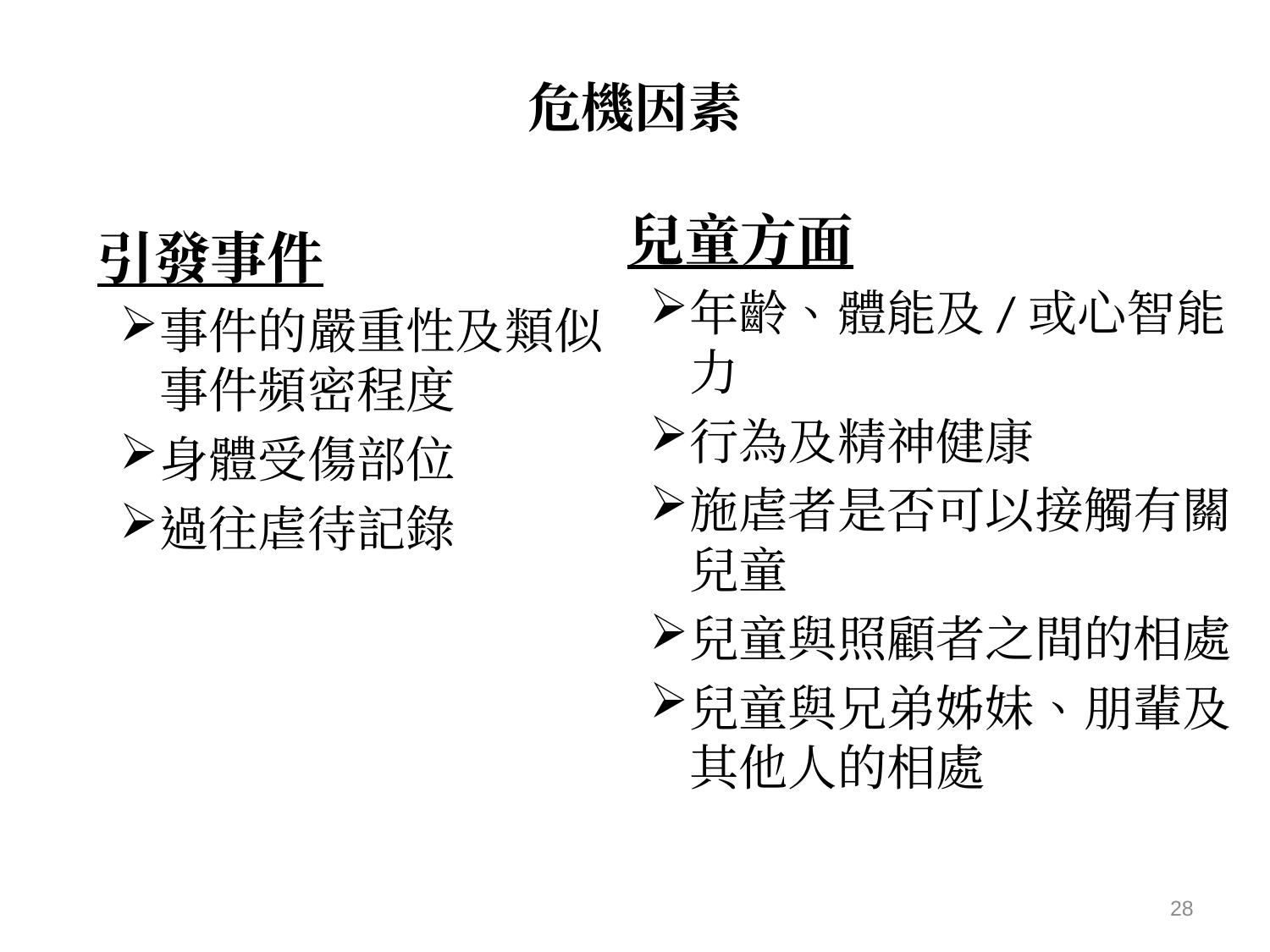

# 危機因素
兒童方面
年齡、體能及/或心智能力
行為及精神健康
施虐者是否可以接觸有關兒童
兒童與照顧者之間的相處
兒童與兄弟姊妹、朋輩及其他人的相處
引發事件
事件的嚴重性及類似事件頻密程度
身體受傷部位
過往虐待記錄
28